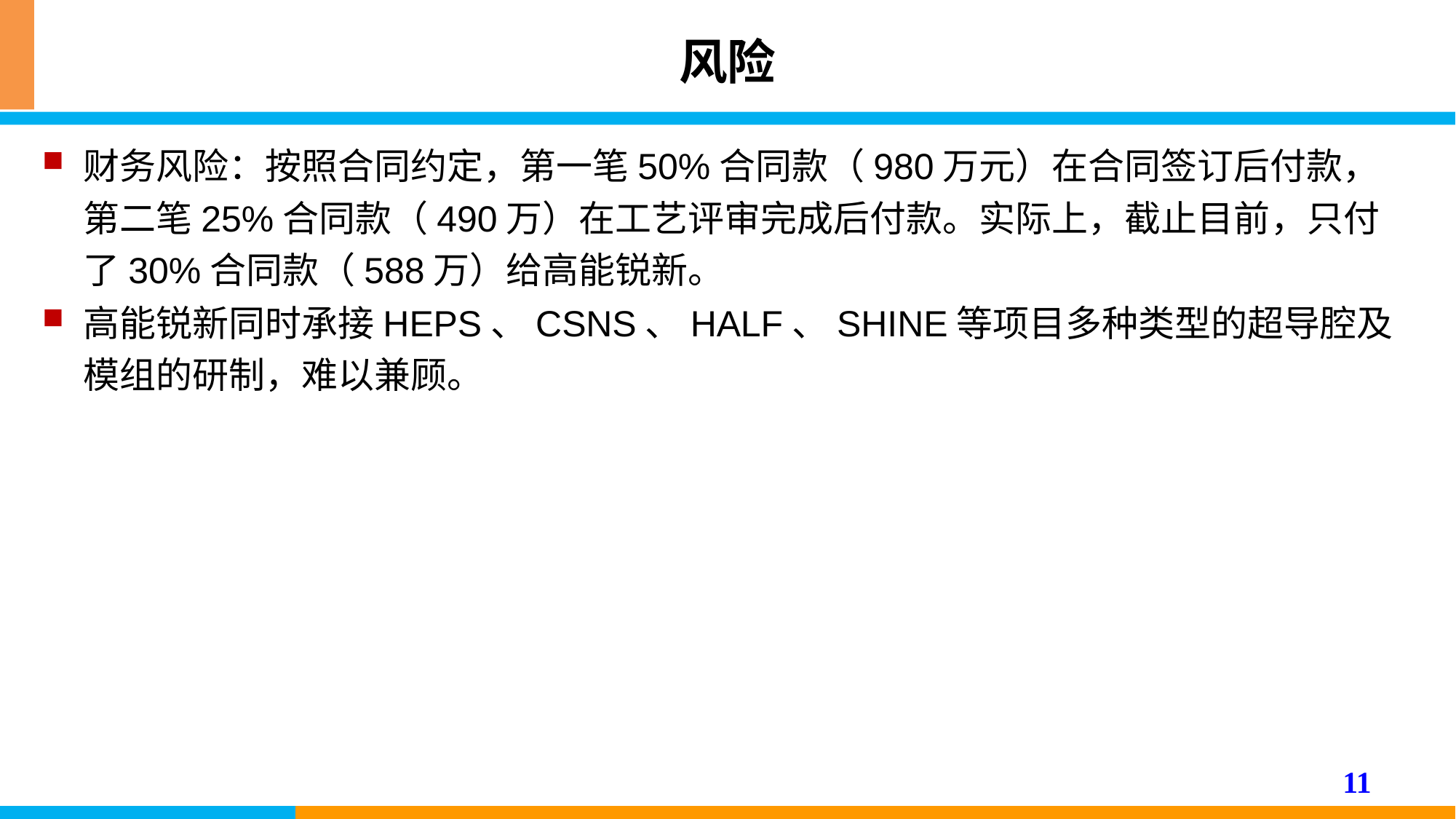

# 风险
财务风险：按照合同约定，第一笔50%合同款（980万元）在合同签订后付款，第二笔25%合同款（490万）在工艺评审完成后付款。实际上，截止目前，只付了30%合同款（588万）给高能锐新。
高能锐新同时承接HEPS、CSNS、HALF、SHINE等项目多种类型的超导腔及模组的研制，难以兼顾。
11